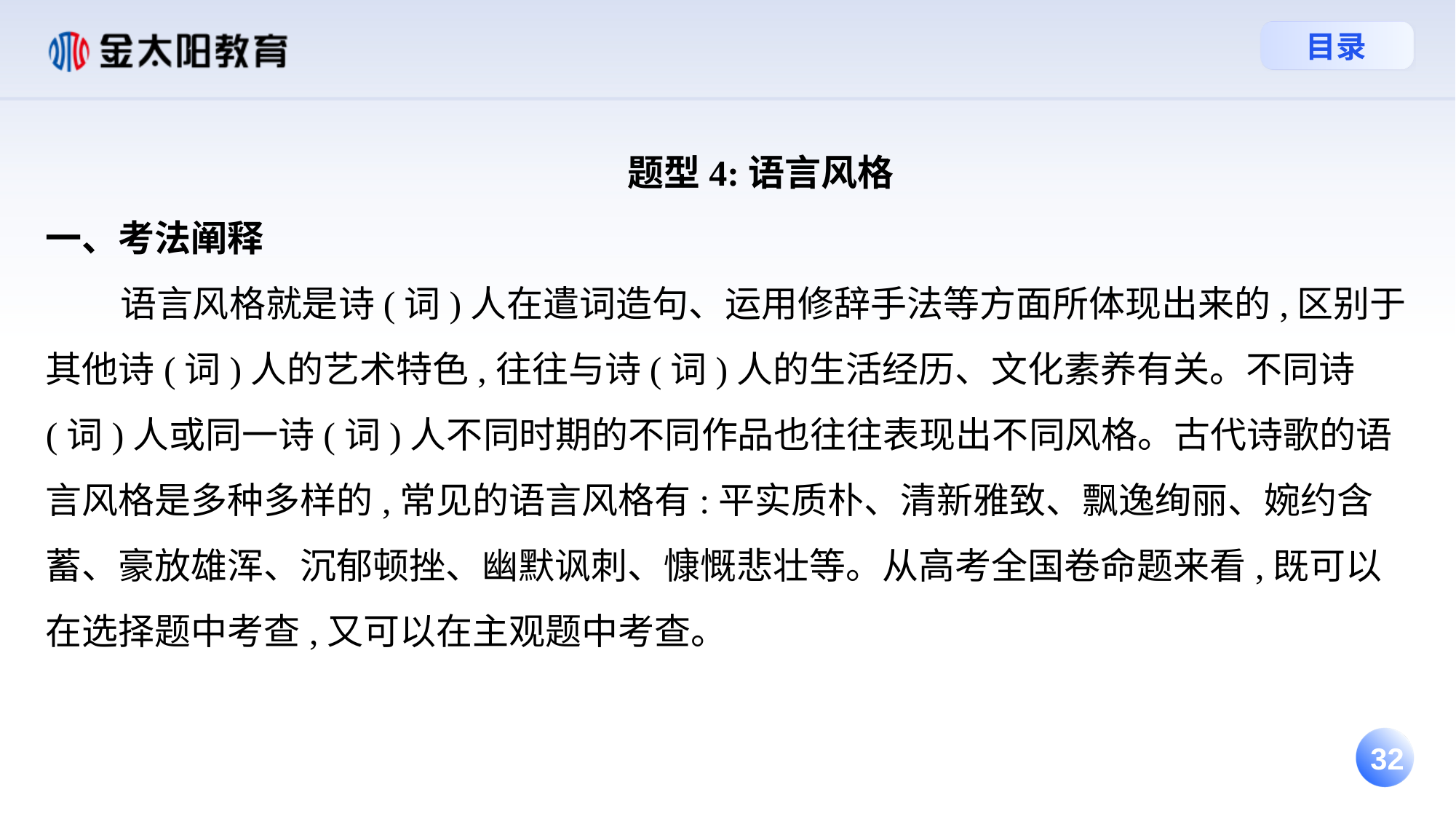

题型4:语言风格
一、考法阐释
        语言风格就是诗(词)人在遣词造句、运用修辞手法等方面所体现出来的,区别于其他诗(词)人的艺术特色,往往与诗(词)人的生活经历、文化素养有关。不同诗(词)人或同一诗(词)人不同时期的不同作品也往往表现出不同风格。古代诗歌的语言风格是多种多样的,常见的语言风格有:平实质朴、清新雅致、飘逸绚丽、婉约含蓄、豪放雄浑、沉郁顿挫、幽默讽刺、慷慨悲壮等。从高考全国卷命题来看,既可以在选择题中考查,又可以在主观题中考查。